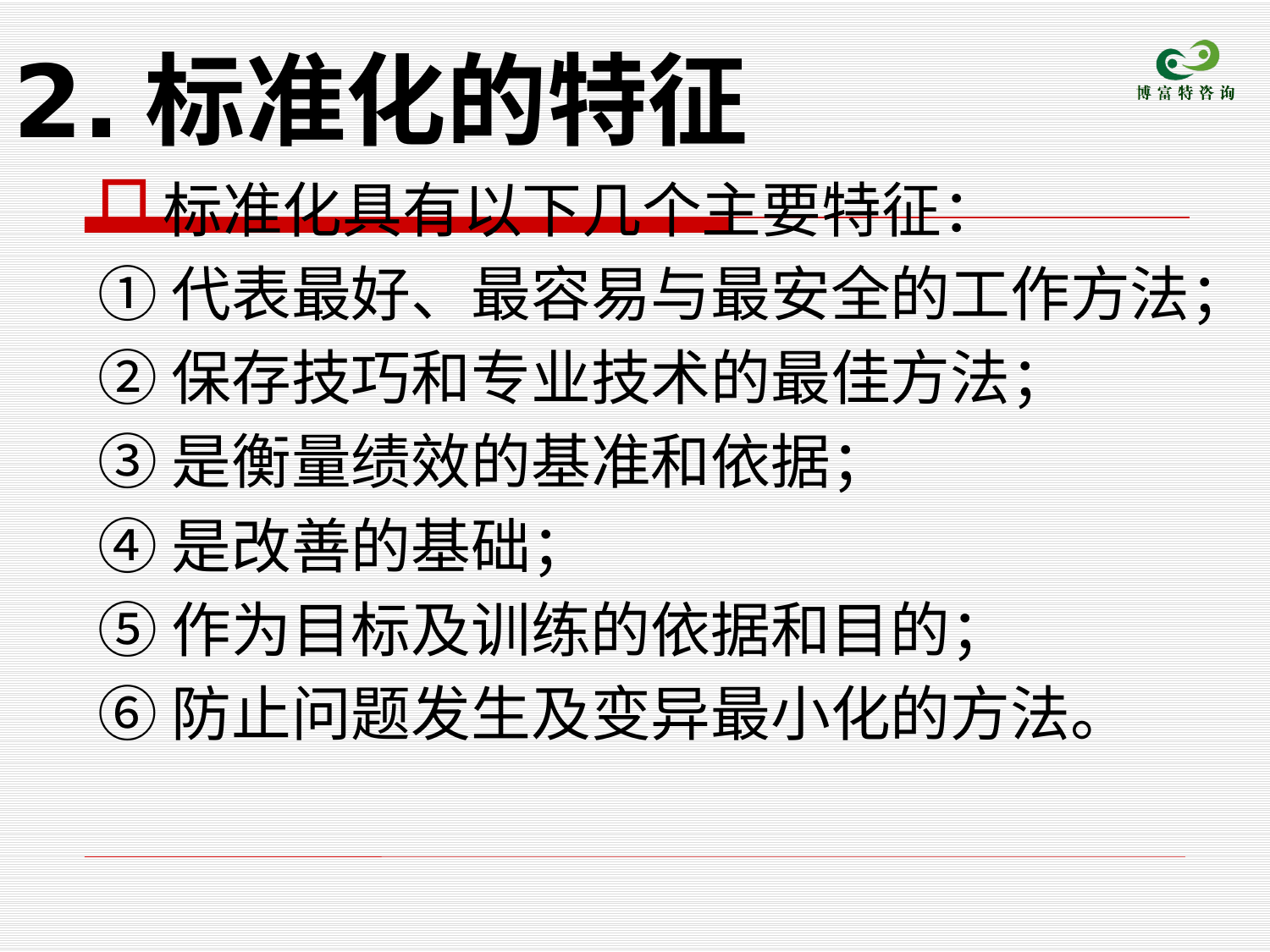

# 2.标准化的特征
标准化具有以下几个主要特征：
①代表最好、最容易与最安全的工作方法；
②保存技巧和专业技术的最佳方法；
③是衡量绩效的基准和依据；
④是改善的基础；
⑤作为目标及训练的依据和目的；
⑥防止问题发生及变异最小化的方法。
546